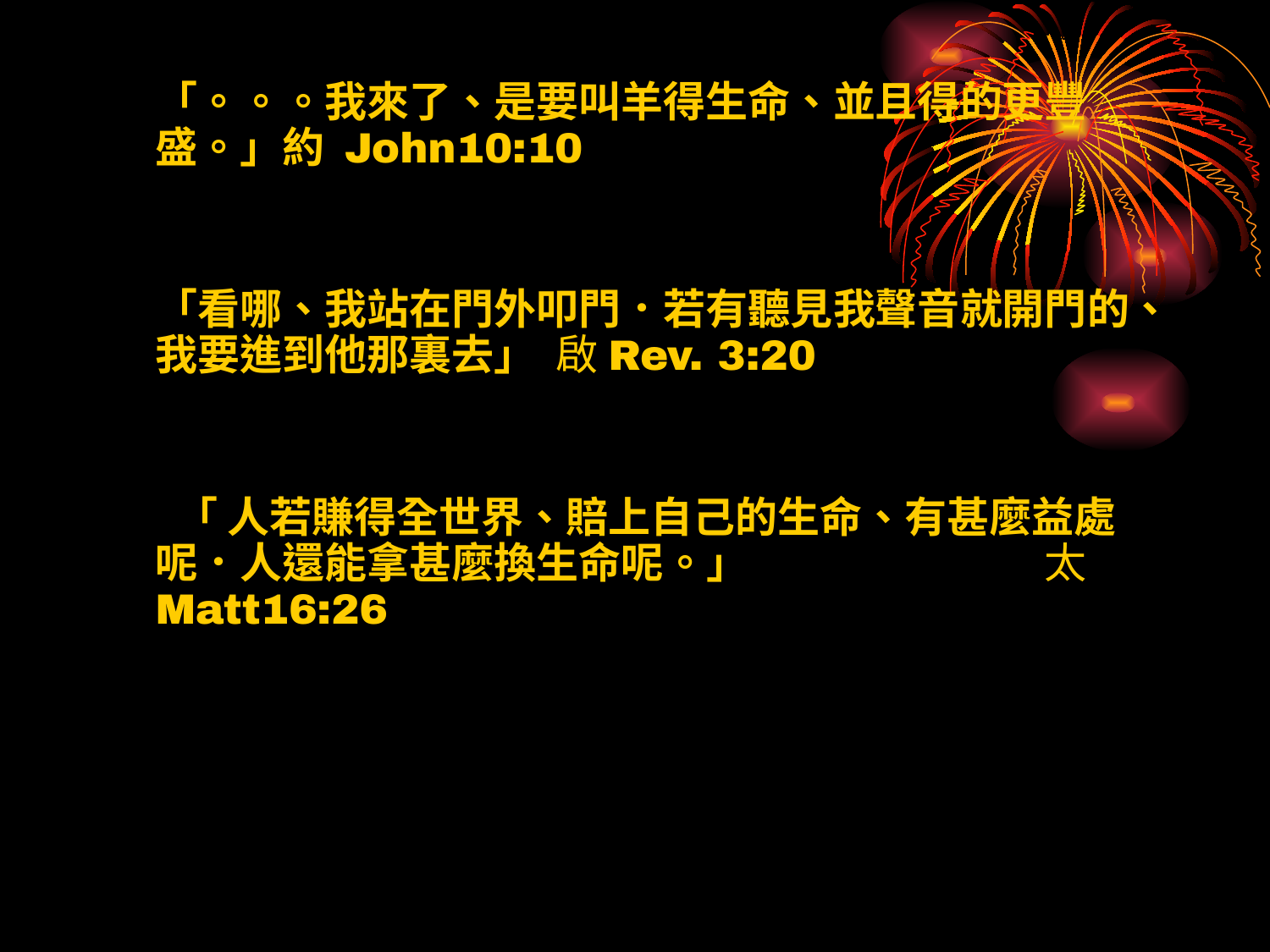

「。。。我來了、是要叫羊得生命、並且得的更豐盛。」約 John10:10

「看哪、我站在門外叩門．若有聽見我聲音就開門的、我要進到他那裏去」  啟Rev. 3:20

 「 人若賺得全世界、賠上自己的生命、有甚麼益處呢．人還能拿甚麼換生命呢。」			太 Matt16:26